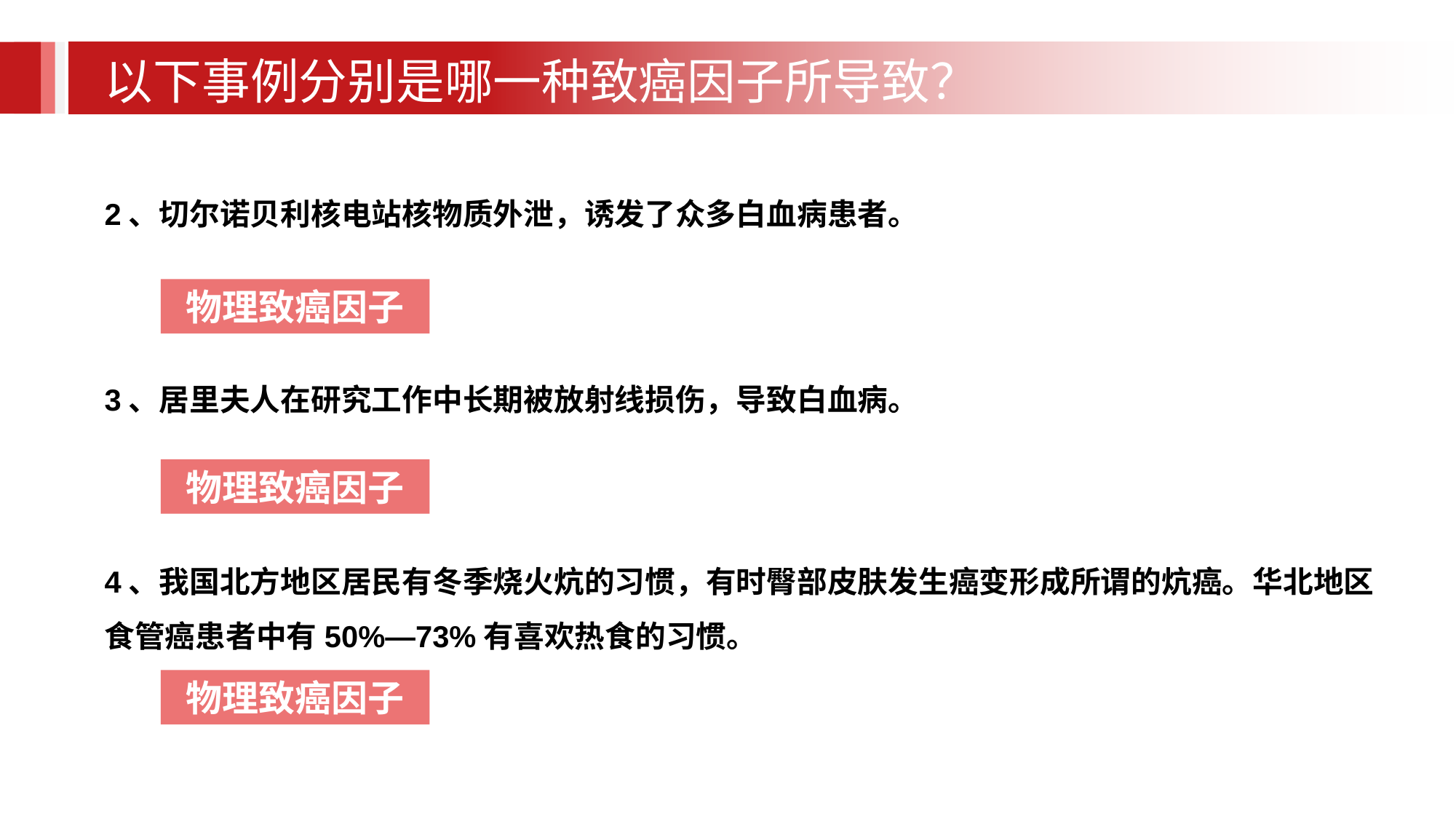

以下事例分别是哪一种致癌因子所导致？
2、切尔诺贝利核电站核物质外泄，诱发了众多白血病患者。
物理致癌因子
3、居里夫人在研究工作中长期被放射线损伤，导致白血病。
物理致癌因子
4、我国北方地区居民有冬季烧火炕的习惯，有时臀部皮肤发生癌变形成所谓的炕癌。华北地区食管癌患者中有50%—73%有喜欢热食的习惯。
物理致癌因子